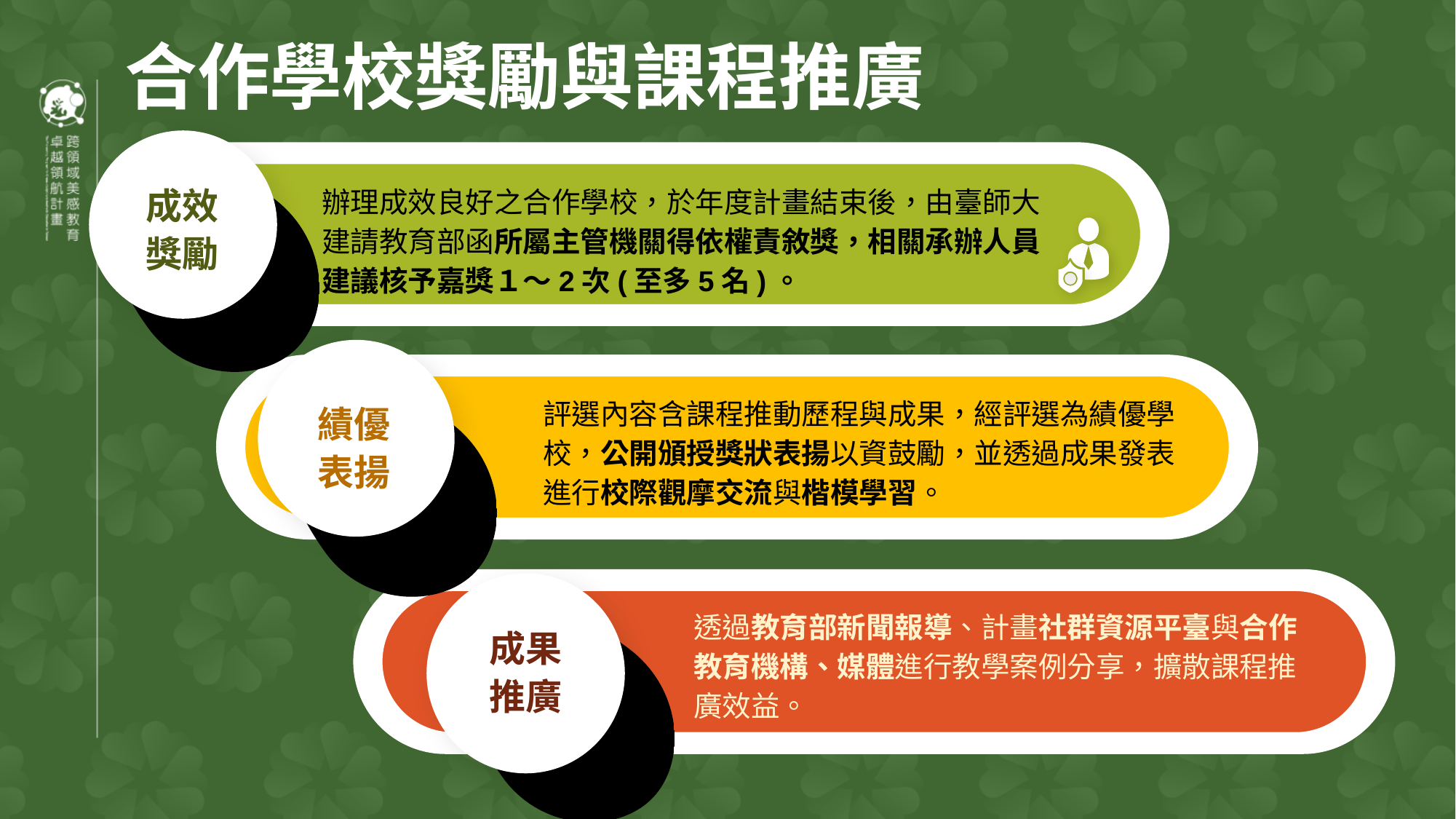

合作學校獎勵與課程推廣

成效
獎勵

辦理成效良好之合作學校，於年度計畫結束後，由臺師大建請教育部函所屬主管機關得依權責敘獎，相關承辦人員建議核予嘉獎１～2次(至多5名)。

績優
表揚

評選內容含課程推動歷程與成果，經評選為績優學校，公開頒授獎狀表揚以資鼓勵，並透過成果發表進行校際觀摩交流與楷模學習。

成果推廣

透過教育部新聞報導、計畫社群資源平臺與合作教育機構、媒體進行教學案例分享，擴散課程推廣效益。